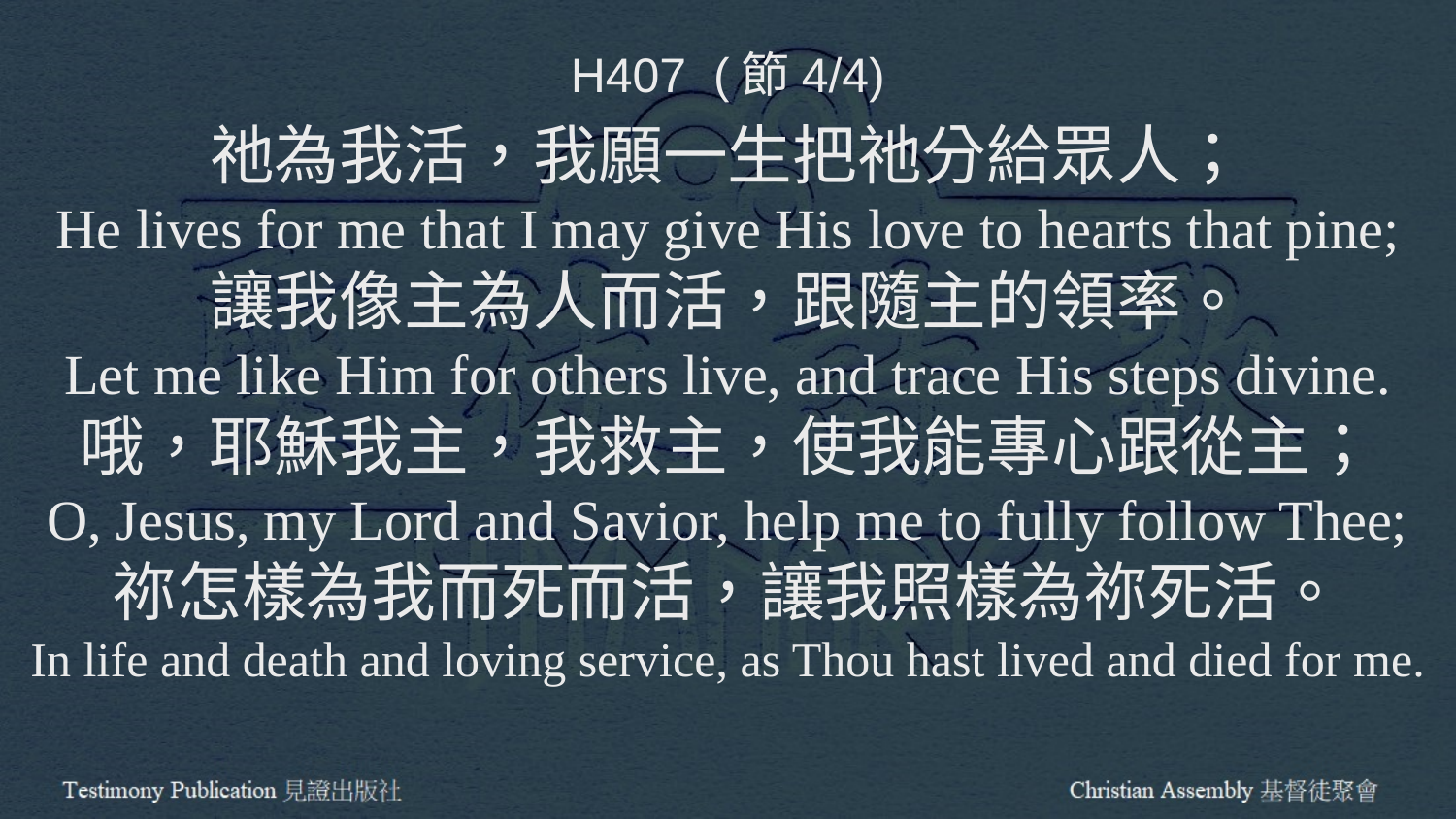

H407  (節4/4)
祂為我活，我願一生把祂分給眾人；
He lives for me that I may give His love to hearts that pine;
讓我像主為人而活，跟隨主的領率。
Let me like Him for others live, and trace His steps divine.
哦，耶穌我主，我救主，使我能專心跟從主；
O, Jesus, my Lord and Savior, help me to fully follow Thee;
祢怎樣為我而死而活，讓我照樣為祢死活。
In life and death and loving service, as Thou hast lived and died for me.